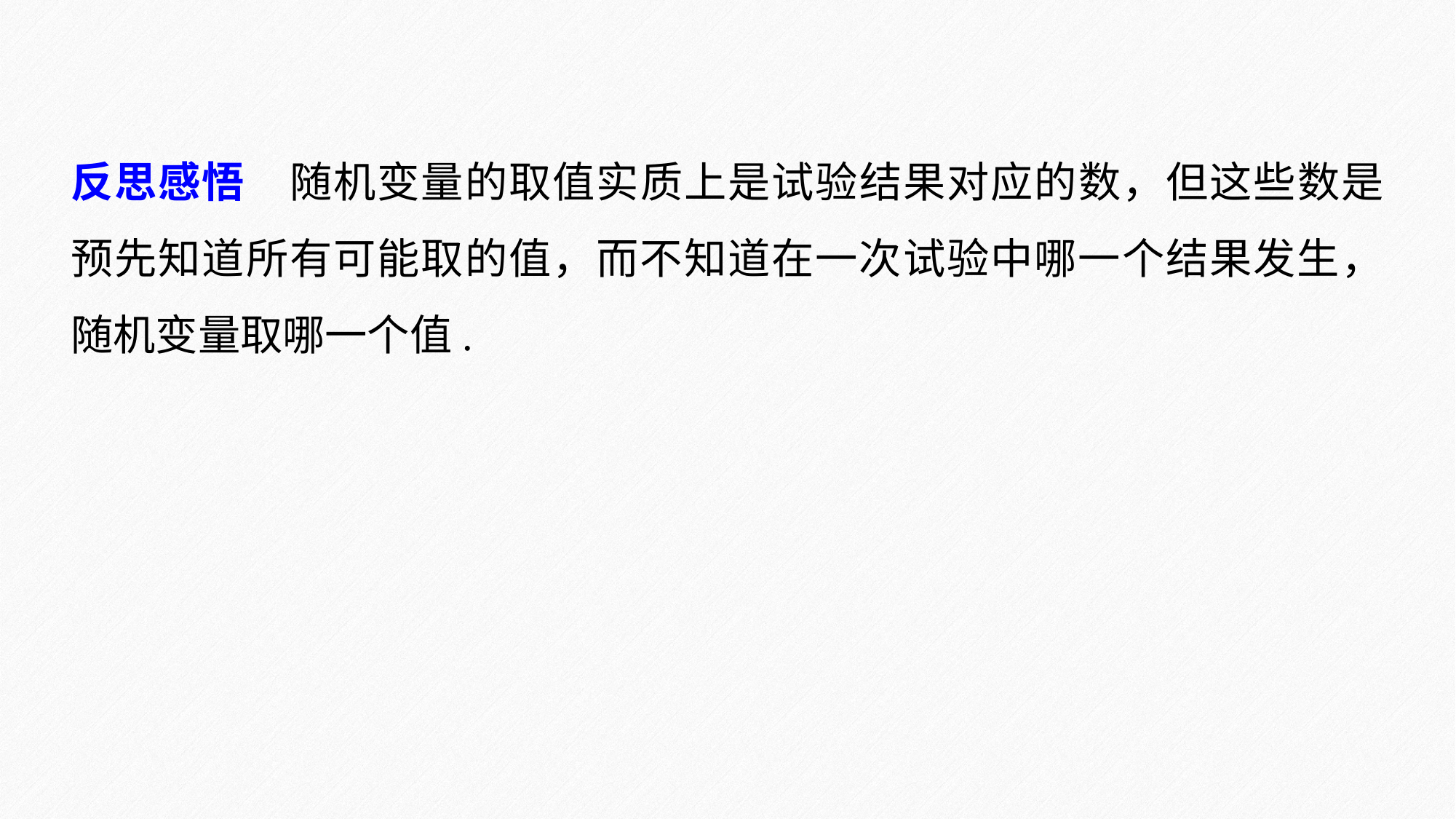

反思感悟　随机变量的取值实质上是试验结果对应的数，但这些数是预先知道所有可能取的值，而不知道在一次试验中哪一个结果发生，随机变量取哪一个值.